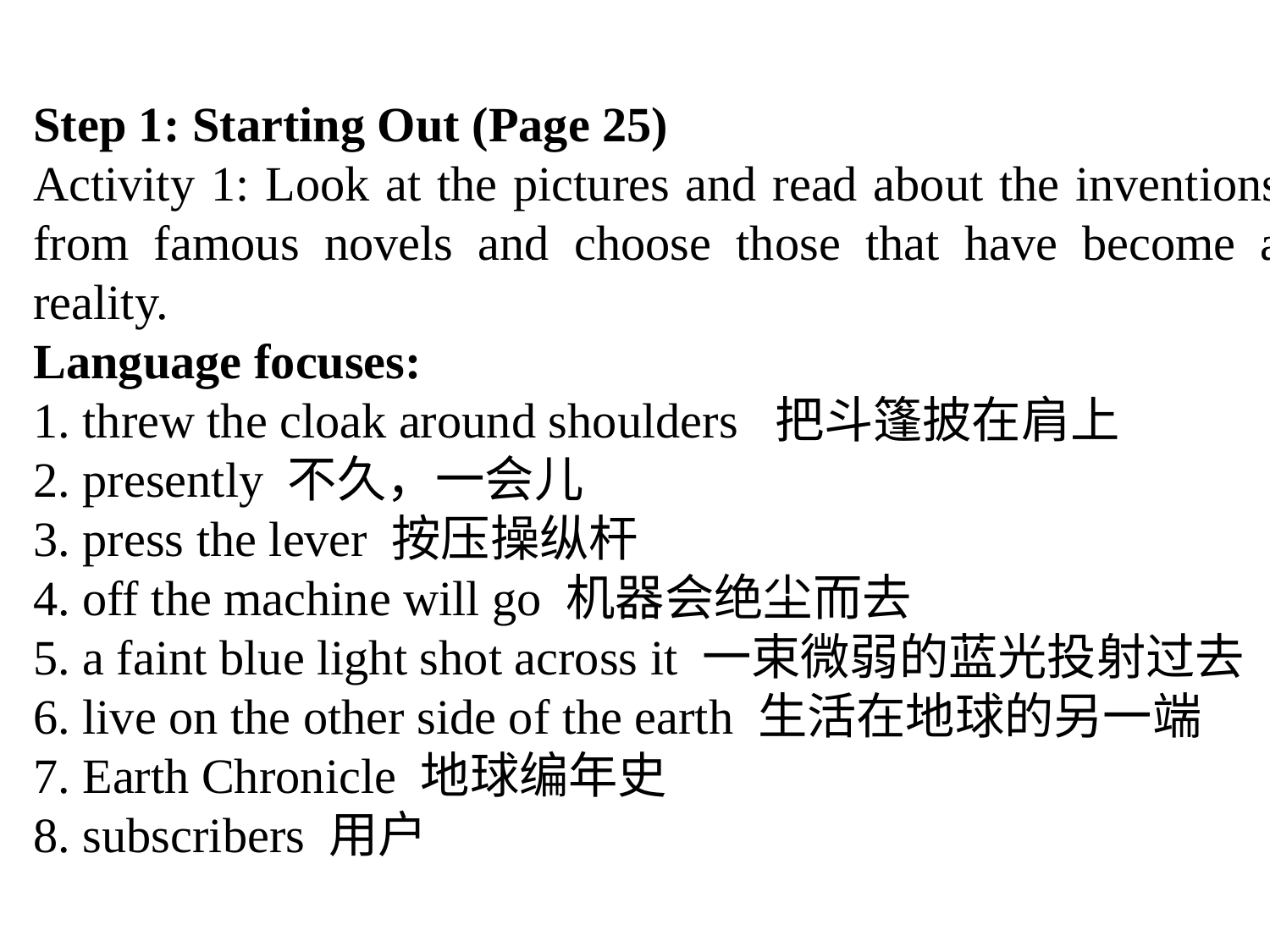

Step 1: Starting Out (Page 25)
Activity 1: Look at the pictures and read about the inventions from famous novels and choose those that have become a reality.
Language focuses:
1. threw the cloak around shoulders  把斗篷披在肩上
2. presently 不久，一会儿
3. press the lever 按压操纵杆
4. off the machine will go 机器会绝尘而去
5. a faint blue light shot across it 一束微弱的蓝光投射过去
6. live on the other side of the earth 生活在地球的另一端
7. Earth Chronicle 地球编年史
8. subscribers 用户